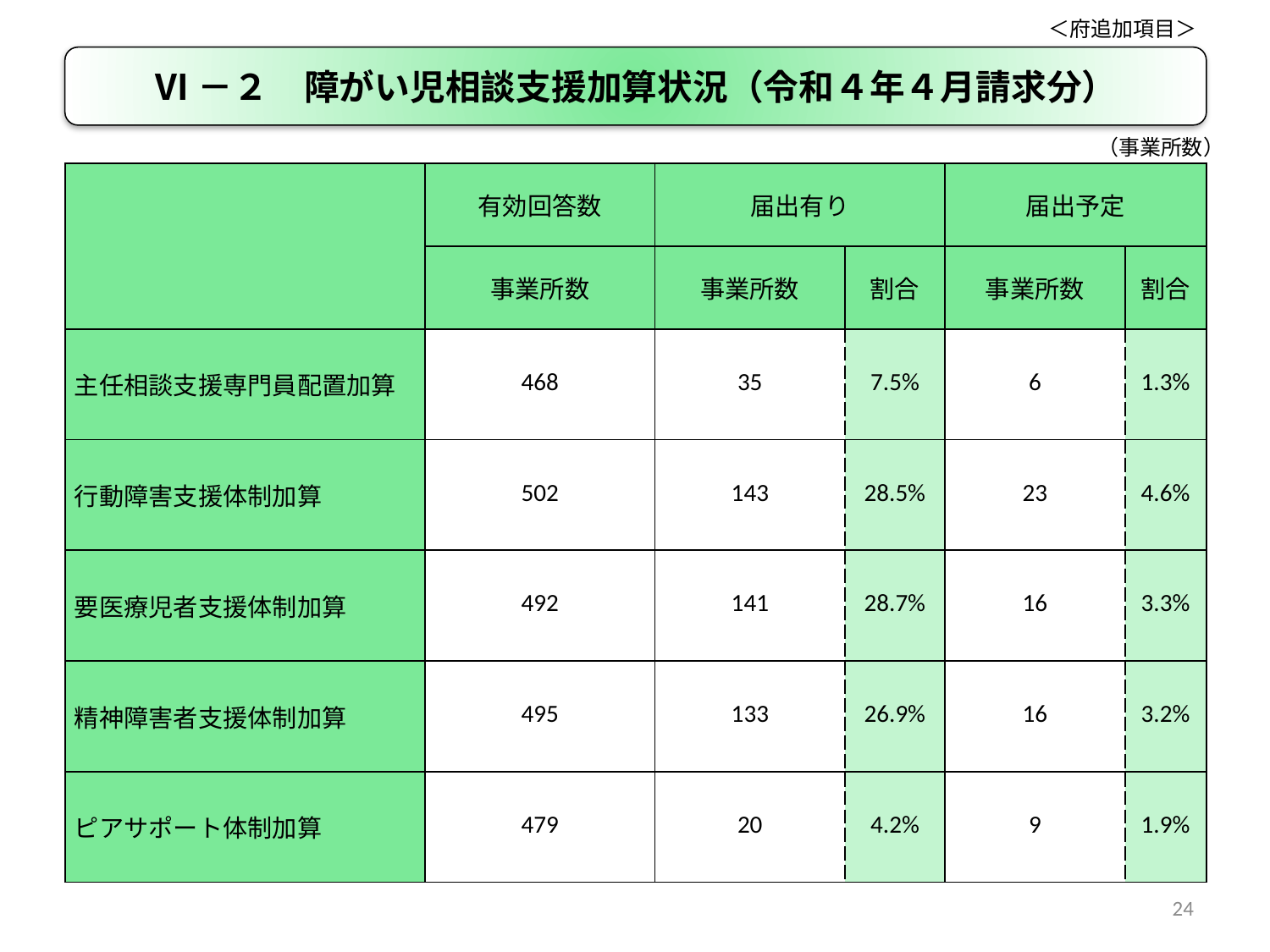

＜府追加項目＞
Ⅵ－２　障がい児相談支援加算状況（令和４年４月請求分）
（事業所数）
|  | 有効回答数 | 届出有り |  | 届出予定 |  |
| --- | --- | --- | --- | --- | --- |
|  | 事業所数 | 事業所数 | 割合 | 事業所数 | 割合 |
| 主任相談支援専門員配置加算 | 468 | 35 | 7.5% | 6 | 1.3% |
| 行動障害支援体制加算 | 502 | 143 | 28.5% | 23 | 4.6% |
| 要医療児者支援体制加算 | 492 | 141 | 28.7% | 16 | 3.3% |
| 精神障害者支援体制加算 | 495 | 133 | 26.9% | 16 | 3.2% |
| ピアサポート体制加算 | 479 | 20 | 4.2% | 9 | 1.9% |
24